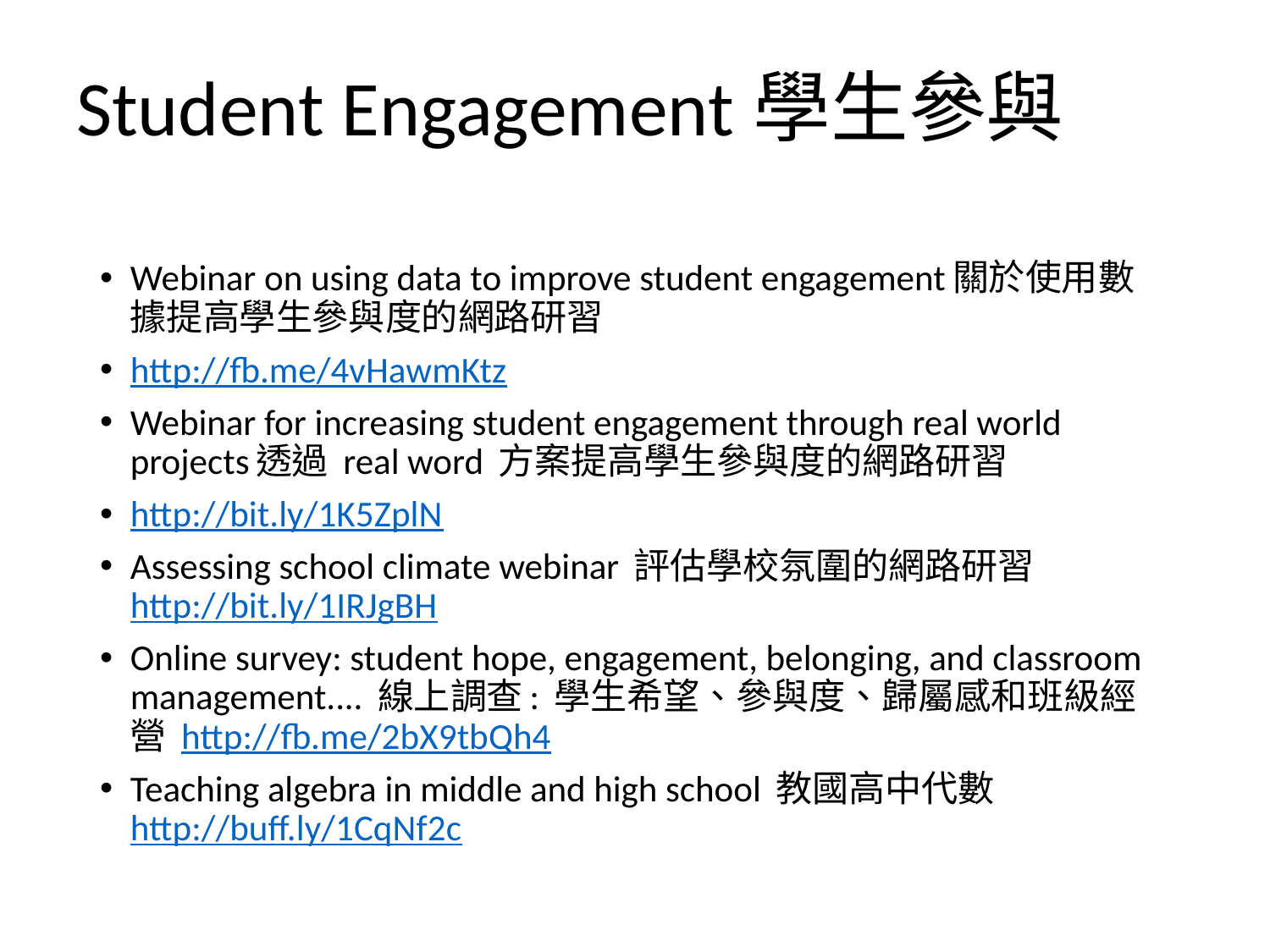

# Student Engagement學生參與
Webinar on using data to improve student engagement關於使用數據提高學生參與度的網路研習
http://fb.me/4vHawmKtz
Webinar for increasing student engagement through real world projects透過 real word 方案提高學生參與度的網路研習
http://bit.ly/1K5ZplN
Assessing school climate webinar 評估學校氛圍的網路研習http://bit.ly/1IRJgBH
Online survey: student hope, engagement, belonging, and classroom management.... 線上調查: 學生希望、參與度、歸屬感和班級經營 http://fb.me/2bX9tbQh4
Teaching algebra in middle and high school 教國高中代數http://buff.ly/1CqNf2c